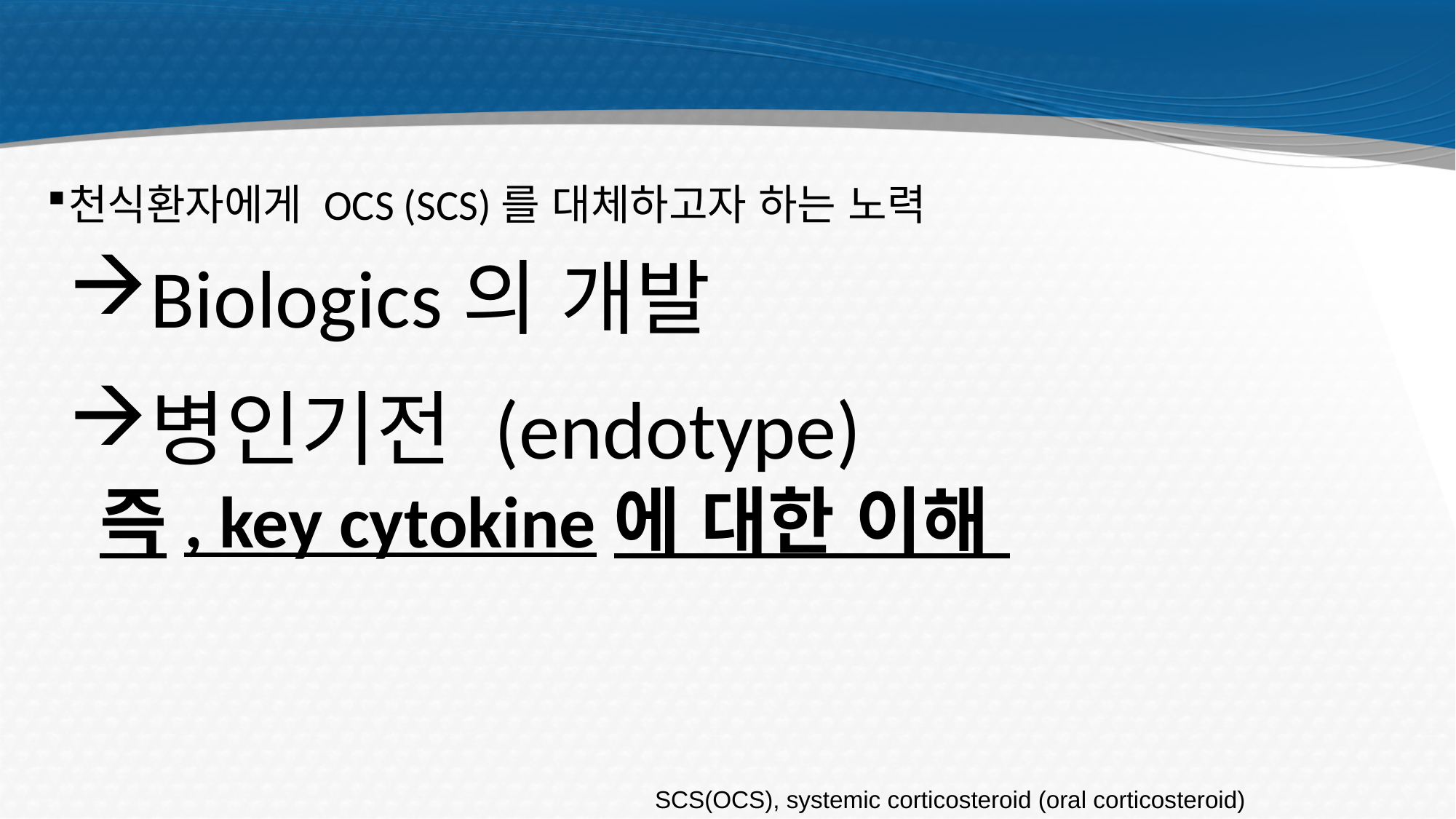

#
천식환자에게 OCS (SCS)를 대체하고자 하는 노력
Biologics의 개발
병인기전 (endotype)                         즉, key cytokine에 대한 이해
SCS(OCS), systemic corticosteroid (oral corticosteroid)